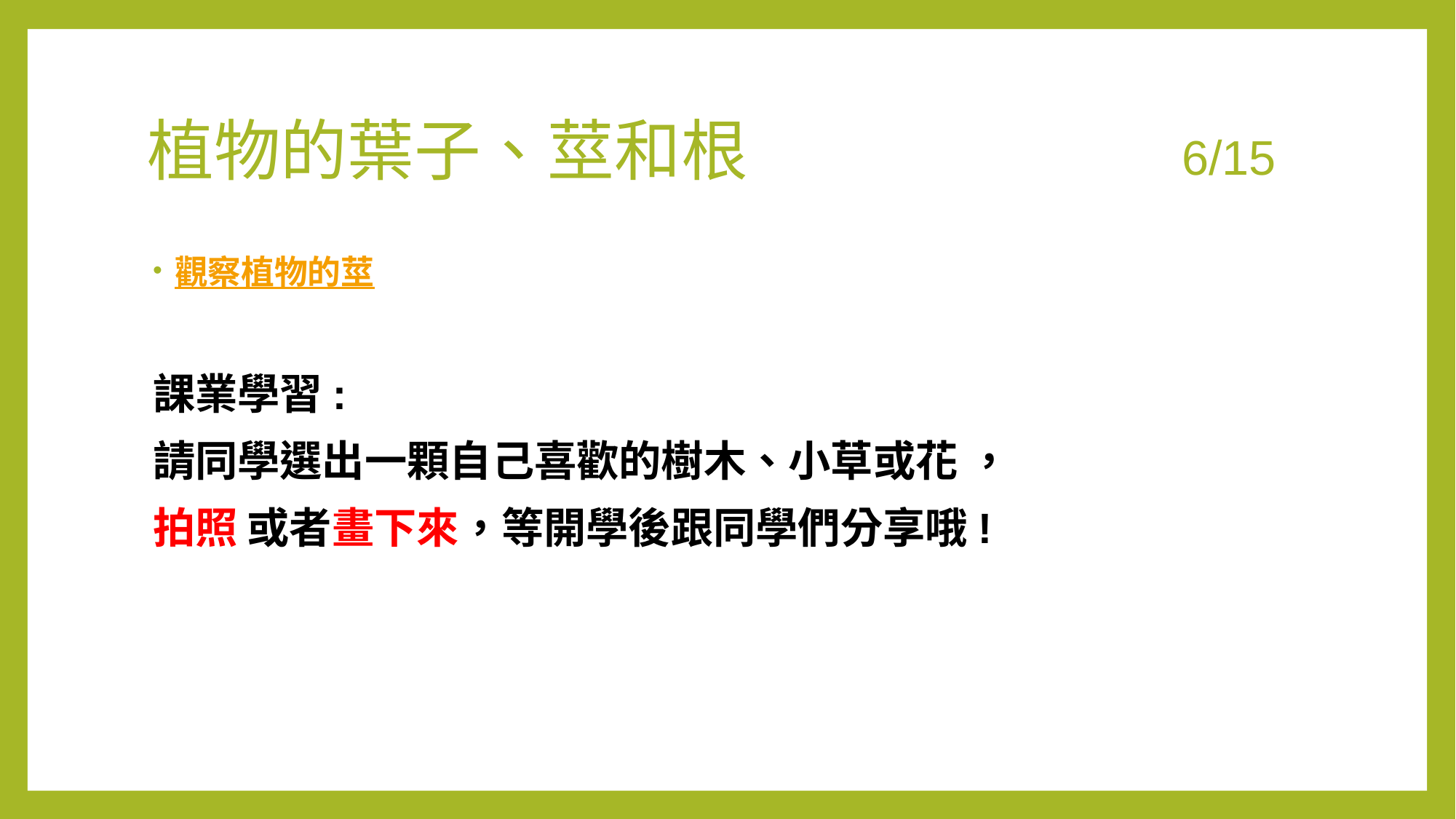

# 植物的葉子、莖和根                            6/15
觀察植物的莖

課業學習:
請同學選出一顆自己喜歡的樹木、小草或花 ，
拍照 或者畫下來，等開學後跟同學們分享哦!